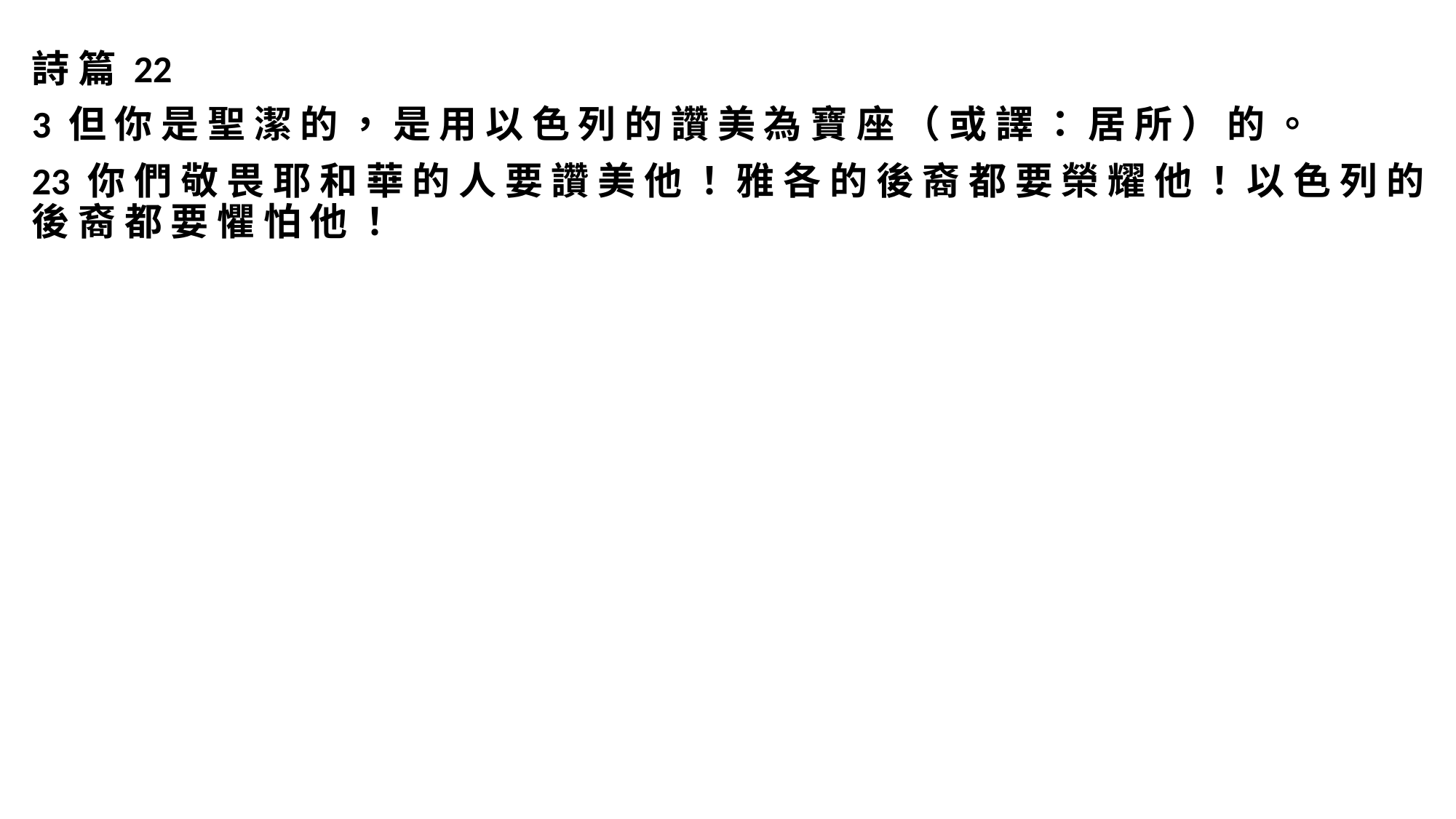

詩 篇 22
3 但 你 是 聖 潔 的 ， 是 用 以 色 列 的 讚 美 為 寶 座 （ 或 譯 ： 居 所 ） 的 。
23 你 們 敬 畏 耶 和 華 的 人 要 讚 美 他 ！ 雅 各 的 後 裔 都 要 榮 耀 他 ！ 以 色 列 的 後 裔 都 要 懼 怕 他 ！